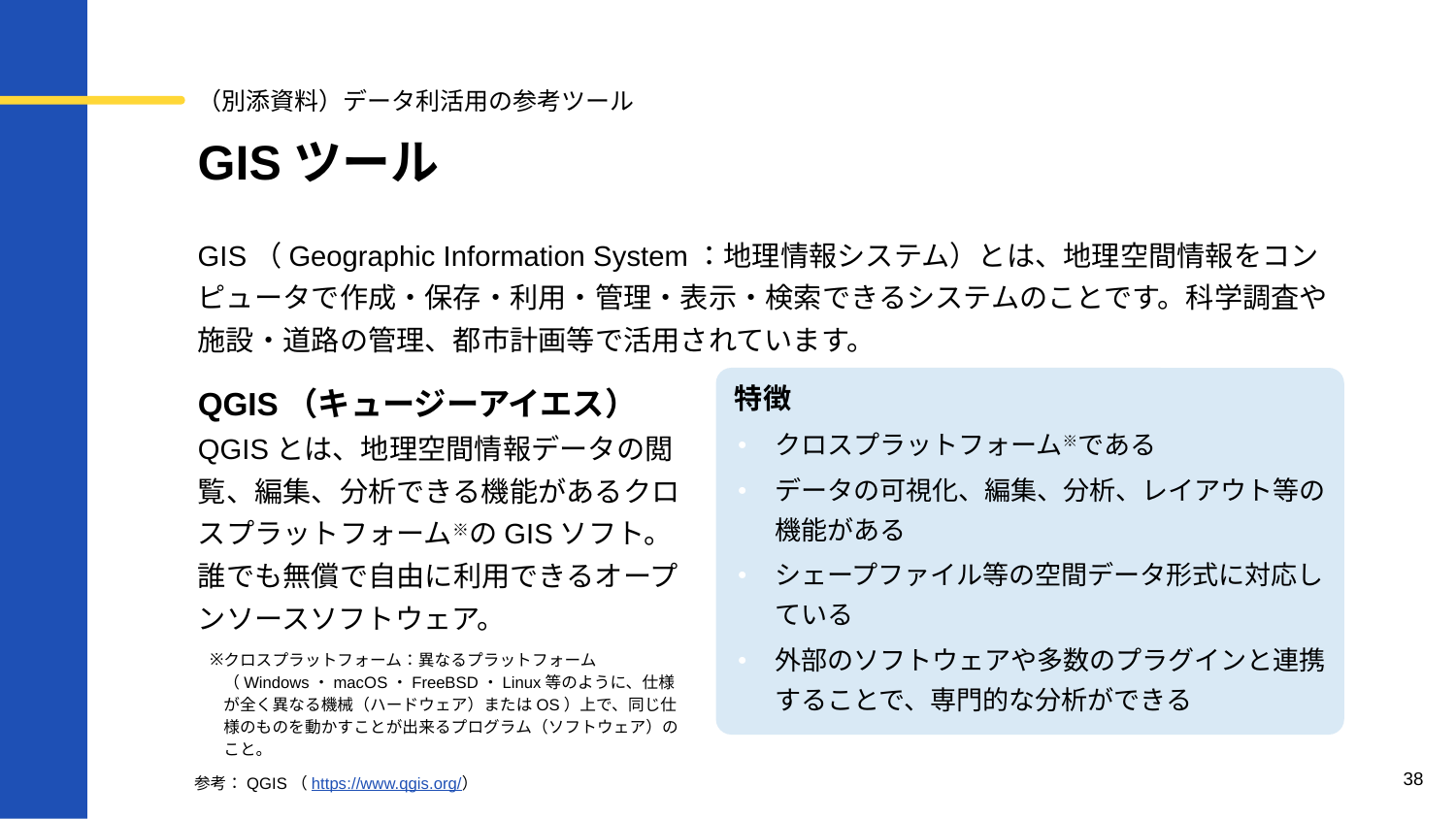

（別添資料）データ利活用の参考ツール
# GISツール
GIS（Geographic Information System：地理情報システム）とは、地理空間情報をコンピュータで作成・保存・利用・管理・表示・検索できるシステムのことです。科学調査や施設・道路の管理、都市計画等で活用されています。
特徴
クロスプラットフォーム※である
データの可視化、編集、分析、レイアウト等の機能がある
シェープファイル等の空間データ形式に対応している
外部のソフトウェアや多数のプラグインと連携することで、専門的な分析ができる
QGIS（キュージーアイエス）
QGISとは、地理空間情報データの閲覧、編集、分析できる機能があるクロスプラットフォーム※のGISソフト。誰でも無償で自由に利用できるオープンソースソフトウェア。
クロスプラットフォーム：異なるプラットフォーム（Windows・macOS・FreeBSD・Linux等のように、仕様が全く異なる機械（ハードウェア）またはOS）上で、同じ仕様のものを動かすことが出来るプログラム（ソフトウェア）のこと。
38
参考：QGIS（https://www.qgis.org/）